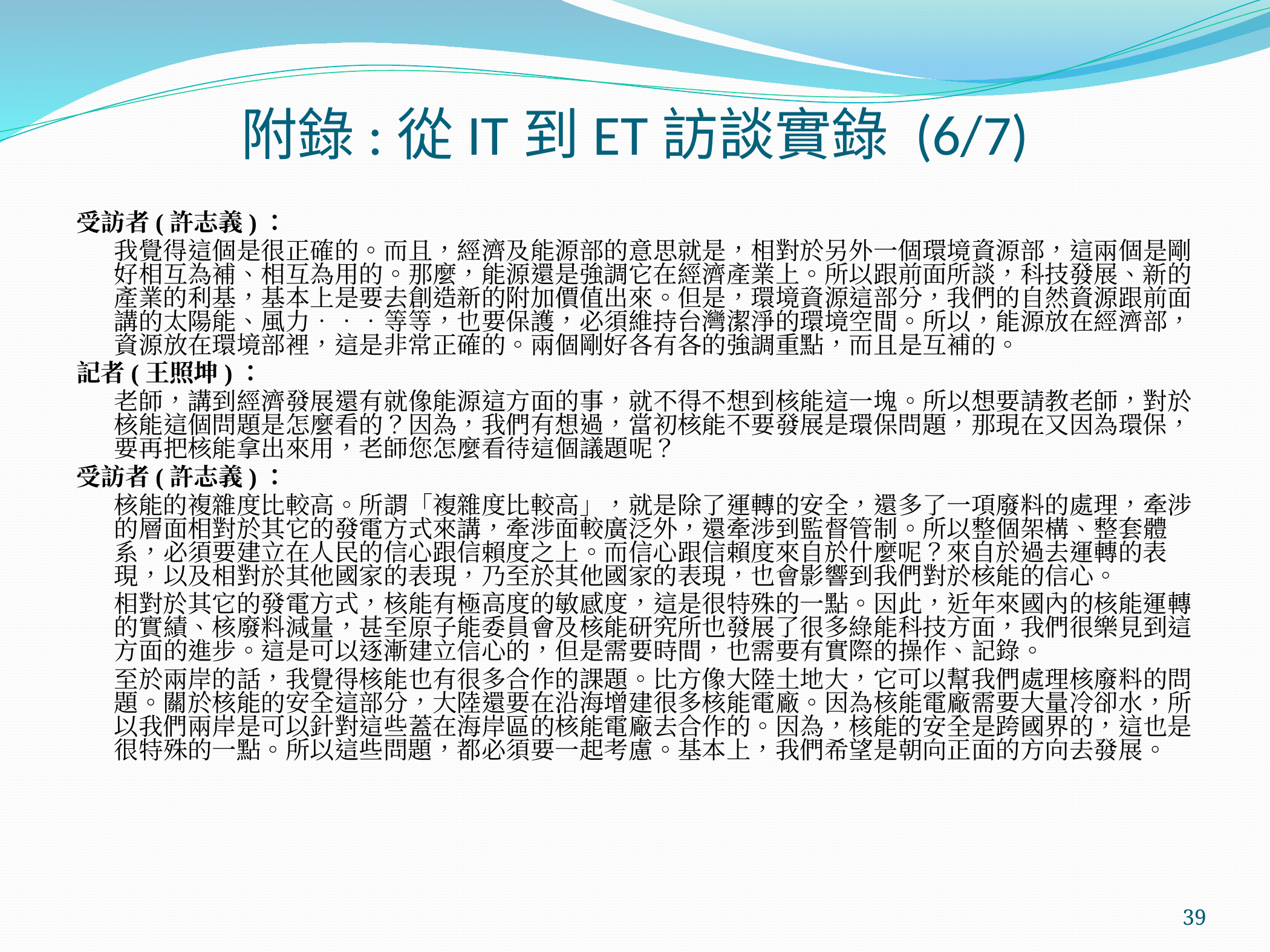

# 附錄:從IT到ET訪談實錄 (6/7)
受訪者(許志義)：
	我覺得這個是很正確的。而且，經濟及能源部的意思就是，相對於另外一個環境資源部，這兩個是剛好相互為補、相互為用的。那麼，能源還是強調它在經濟產業上。所以跟前面所談，科技發展、新的產業的利基，基本上是要去創造新的附加價值出來。但是，環境資源這部分，我們的自然資源跟前面講的太陽能、風力．．．等等，也要保護，必須維持台灣潔淨的環境空間。所以，能源放在經濟部，資源放在環境部裡，這是非常正確的。兩個剛好各有各的強調重點，而且是互補的。
記者(王照坤)：
	老師，講到經濟發展還有就像能源這方面的事，就不得不想到核能這一塊。所以想要請教老師，對於核能這個問題是怎麼看的？因為，我們有想過，當初核能不要發展是環保問題，那現在又因為環保，要再把核能拿出來用，老師您怎麼看待這個議題呢？
受訪者(許志義)：
	核能的複雜度比較高。所謂「複雜度比較高」，就是除了運轉的安全，還多了一項廢料的處理，牽涉的層面相對於其它的發電方式來講，牽涉面較廣泛外，還牽涉到監督管制。所以整個架構、整套體系，必須要建立在人民的信心跟信賴度之上。而信心跟信賴度來自於什麼呢？來自於過去運轉的表現，以及相對於其他國家的表現，乃至於其他國家的表現，也會影響到我們對於核能的信心。
	相對於其它的發電方式，核能有極高度的敏感度，這是很特殊的一點。因此，近年來國內的核能運轉的實績、核廢料減量，甚至原子能委員會及核能研究所也發展了很多綠能科技方面，我們很樂見到這方面的進步。這是可以逐漸建立信心的，但是需要時間，也需要有實際的操作、記錄。
	至於兩岸的話，我覺得核能也有很多合作的課題。比方像大陸土地大，它可以幫我們處理核廢料的問題。關於核能的安全這部分，大陸還要在沿海增建很多核能電廠。因為核能電廠需要大量冷卻水，所以我們兩岸是可以針對這些蓋在海岸區的核能電廠去合作的。因為，核能的安全是跨國界的，這也是很特殊的一點。所以這些問題，都必須要一起考慮。基本上，我們希望是朝向正面的方向去發展。

39